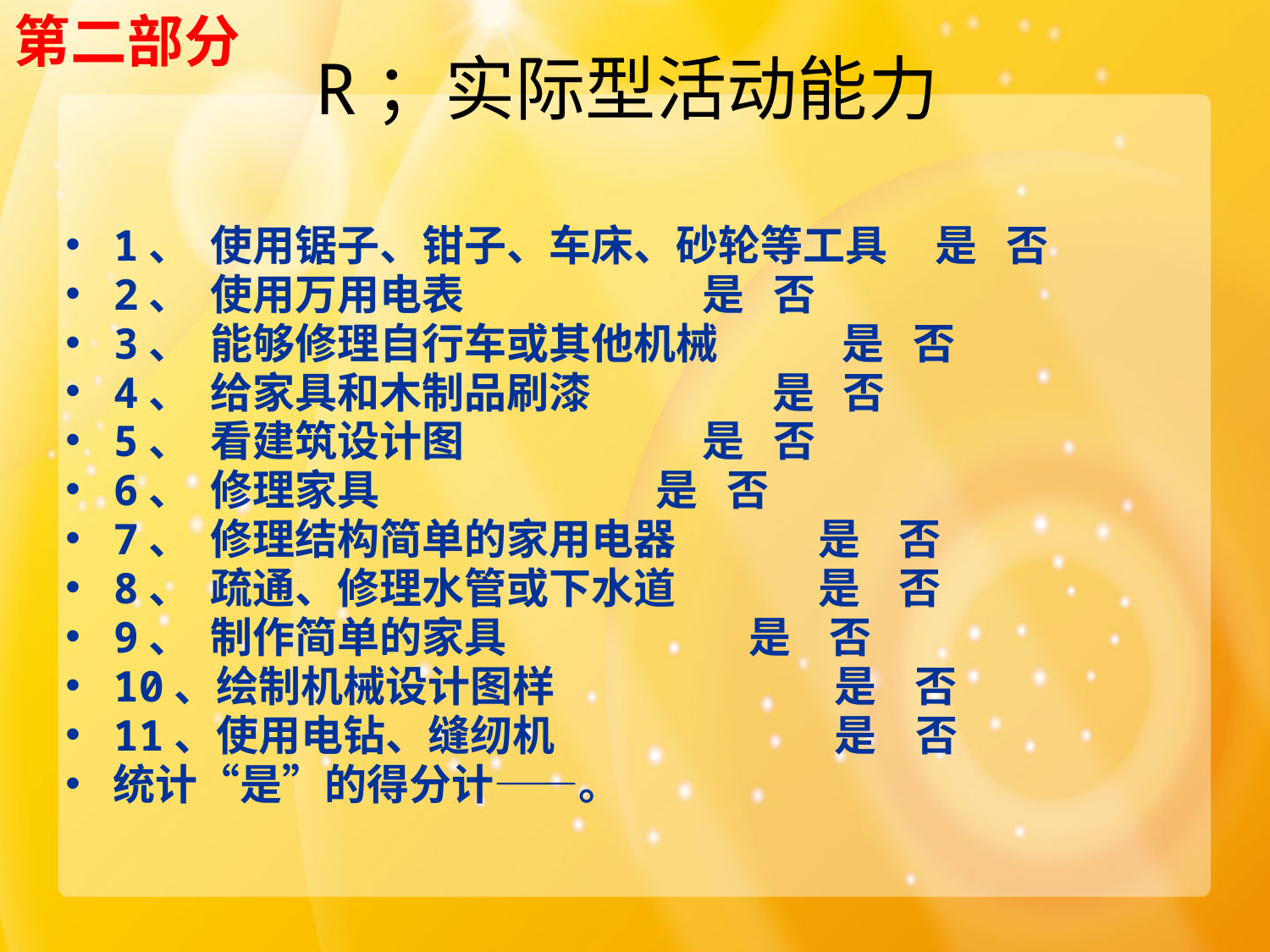

第二部分
# R；实际型活动能力
1、  使用锯子、钳子、车床、砂轮等工具     是   否
2、  使用万用电表                         是   否
3、  能够修理自行车或其他机械             是   否
4、  给家具和木制品刷漆                   是   否
5、  看建筑设计图                         是   否
6、  修理家具                             是   否
7、  修理结构简单的家用电器               是    否
8、  疏通、修理水管或下水道               是    否
9、  制作简单的家具                     　是    否
10、绘制机械设计图样                　　　是    否
11、使用电钻、缝纫机                　　　是    否
统计“是”的得分计——。